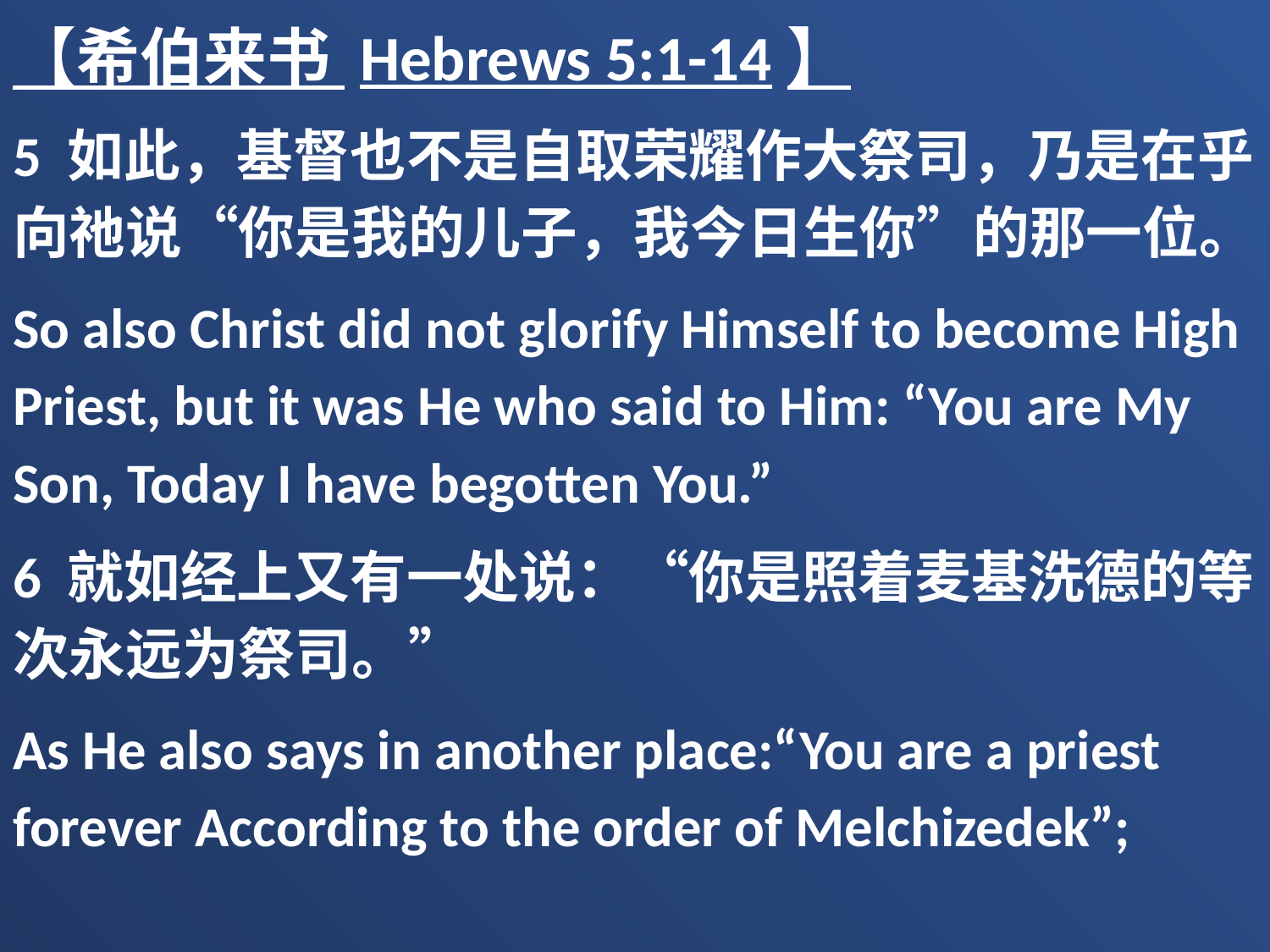

【希伯来书 Hebrews 5:1-14】
5 如此，基督也不是自取荣耀作大祭司，乃是在乎向祂说“你是我的儿子，我今日生你”的那一位。
So also Christ did not glorify Himself to become High Priest, but it was He who said to Him: “You are My Son, Today I have begotten You.”
6 就如经上又有一处说：“你是照着麦基洗德的等次永远为祭司。”
As He also says in another place:“You are a priest forever According to the order of Melchizedek”;